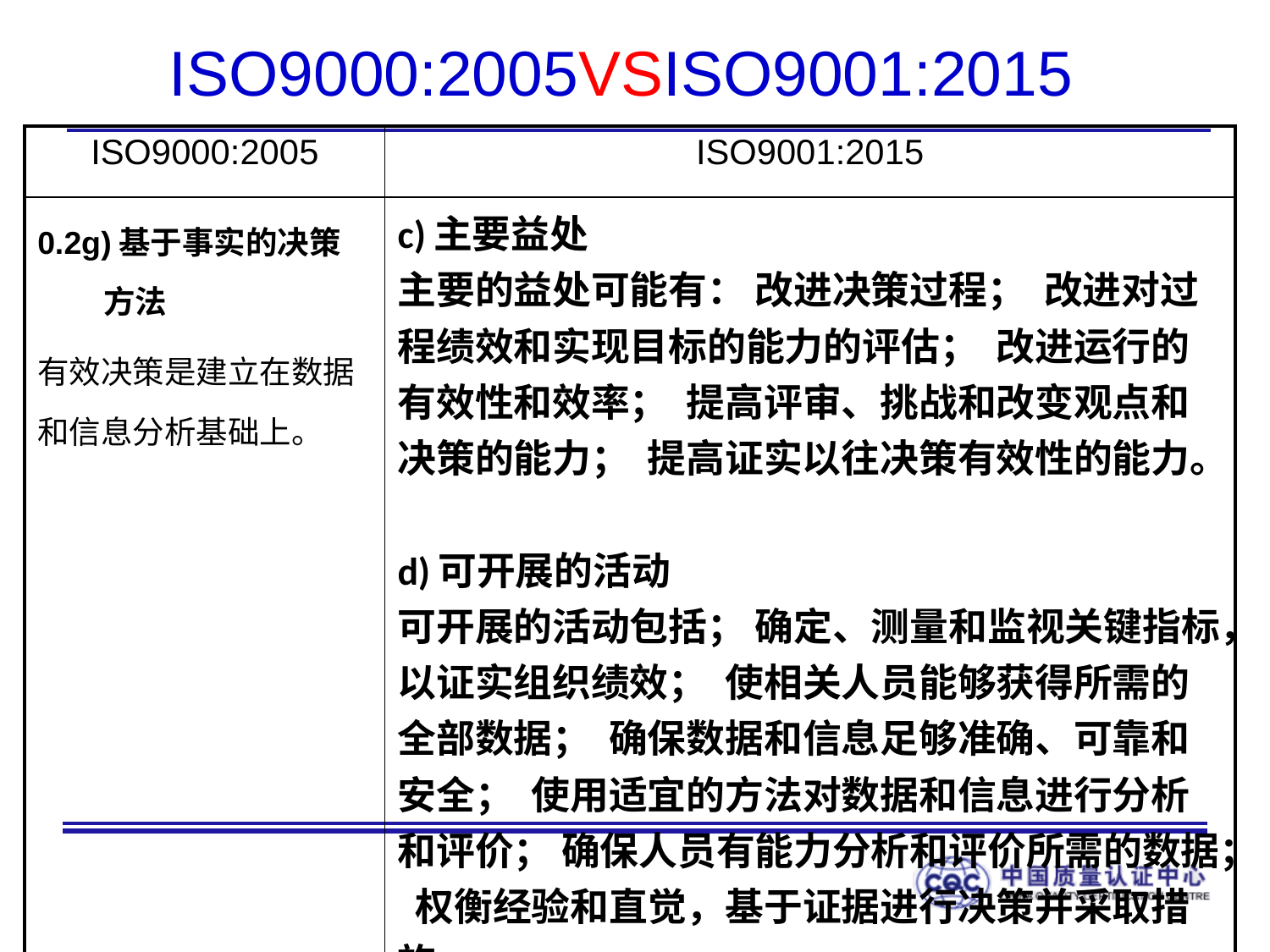

# ISO9000:2005VSISO9001:2015
| ISO9000:2005 | ISO9001:2015 |
| --- | --- |
| 0.2g)基于事实的决策方法 有效决策是建立在数据和信息分析基础上。 | c)主要益处 主要的益处可能有： 改进决策过程； 改进对过程绩效和实现目标的能力的评估； 改进运行的有效性和效率； 提高评审、挑战和改变观点和决策的能力； 提高证实以往决策有效性的能力。 d)可开展的活动 可开展的活动包括； 确定、测量和监视关键指标，以证实组织绩效； 使相关人员能够获得所需的全部数据； 确保数据和信息足够准确、可靠和安全； 使用适宜的方法对数据和信息进行分析和评价； 确保人员有能力分析和评价所需的数据； 权衡经验和直觉，基于证据进行决策并采取措施。 |